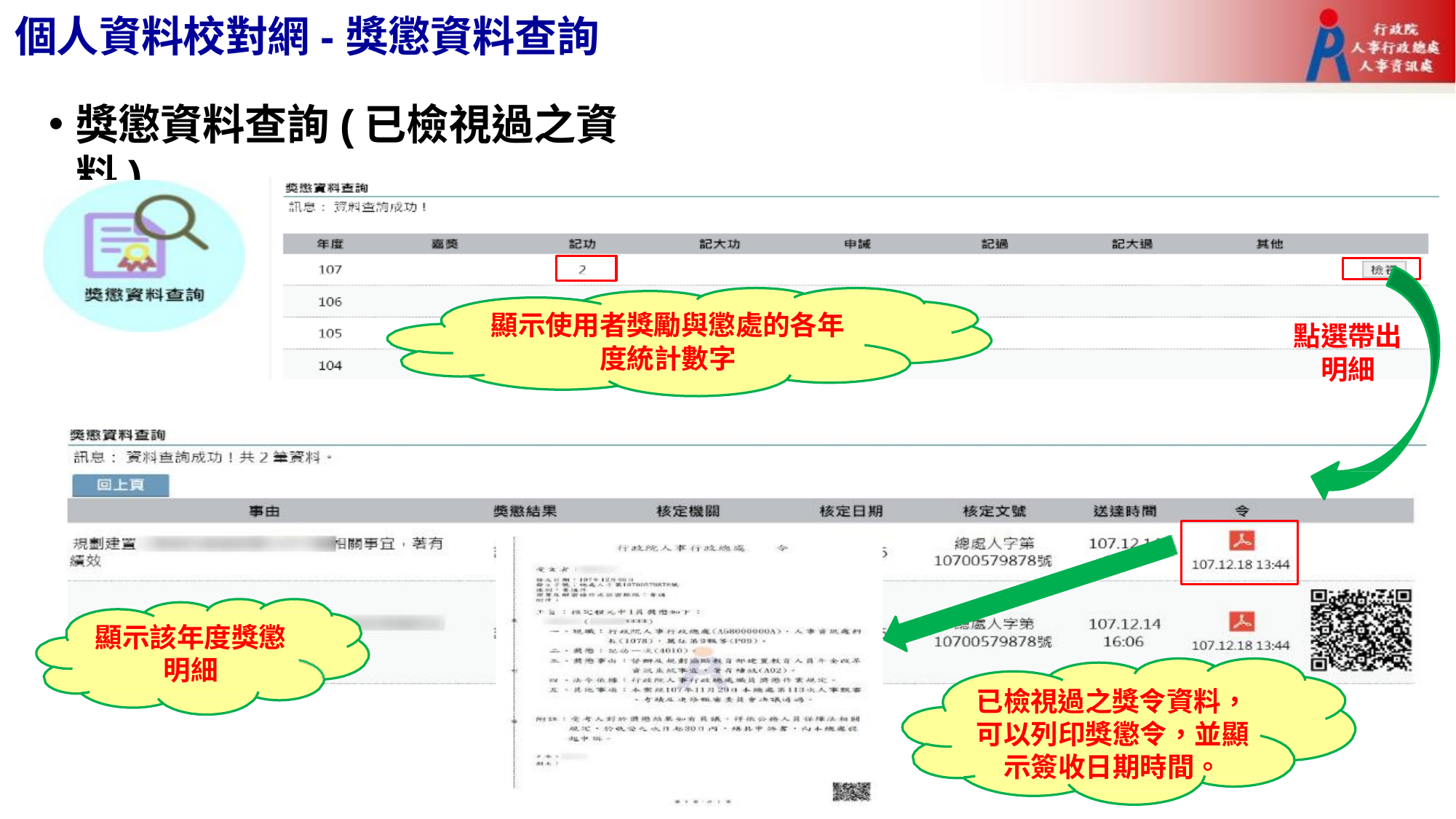

# 個人資料校對網-獎懲資料查詢
獎懲資料查詢(已檢視過之資料)

顯示使用者獎勵與懲處的各年
度統計數字
點選帶出
明細

顯示該年度獎懲 明細

已檢視過之獎令資料，
可以列印獎懲令，並顯

示簽收日期時間。